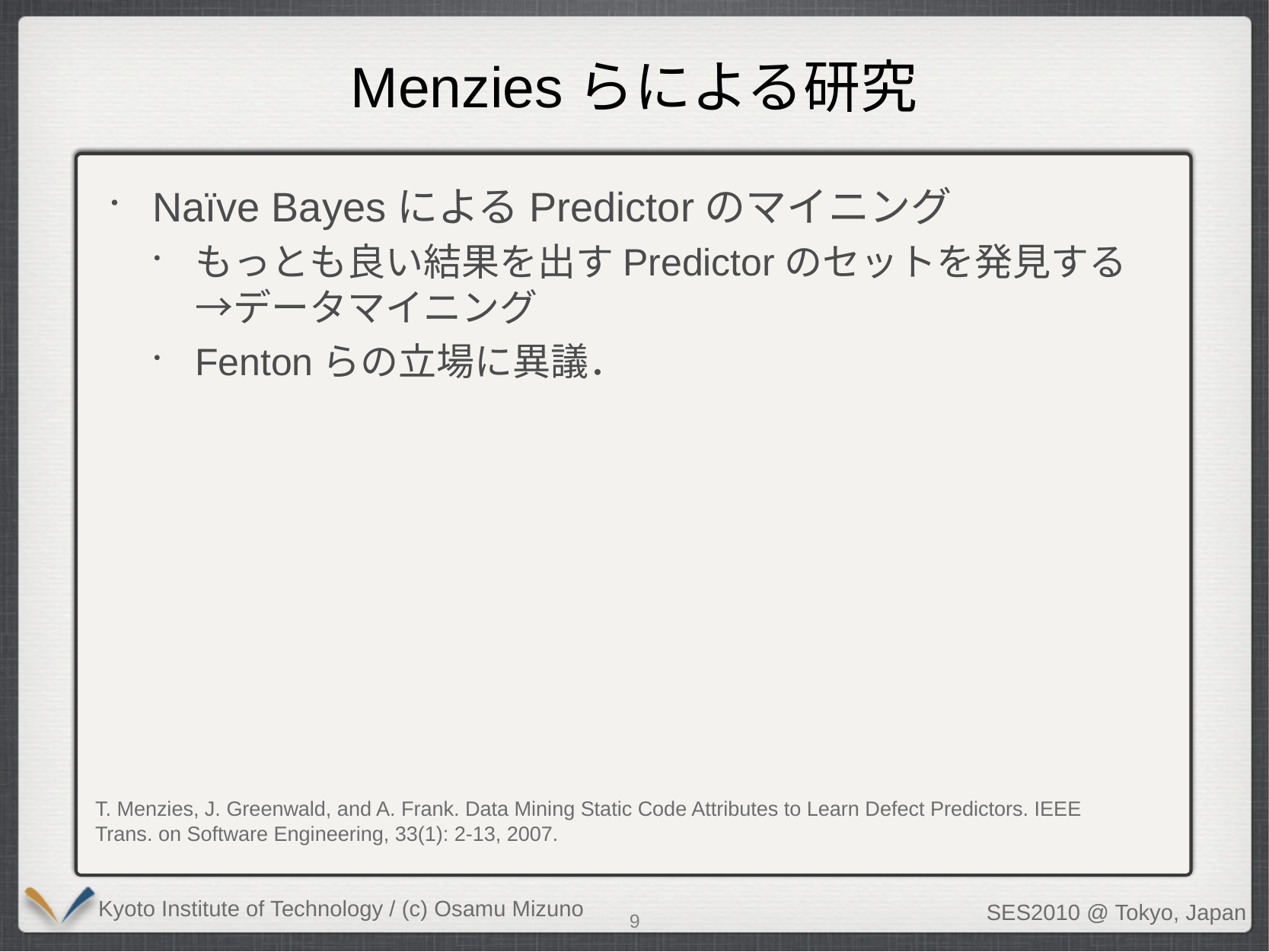

# Menziesらによる研究
Naïve BayesによるPredictorのマイニング
もっとも良い結果を出すPredictorのセットを発見する→データマイニング
Fentonらの立場に異議．

T. Menzies, J. Greenwald, and A. Frank. Data Mining Static Code Attributes to Learn Defect Predictors. IEEE Trans. on Software Engineering, 33(1): 2-13, 2007.
9